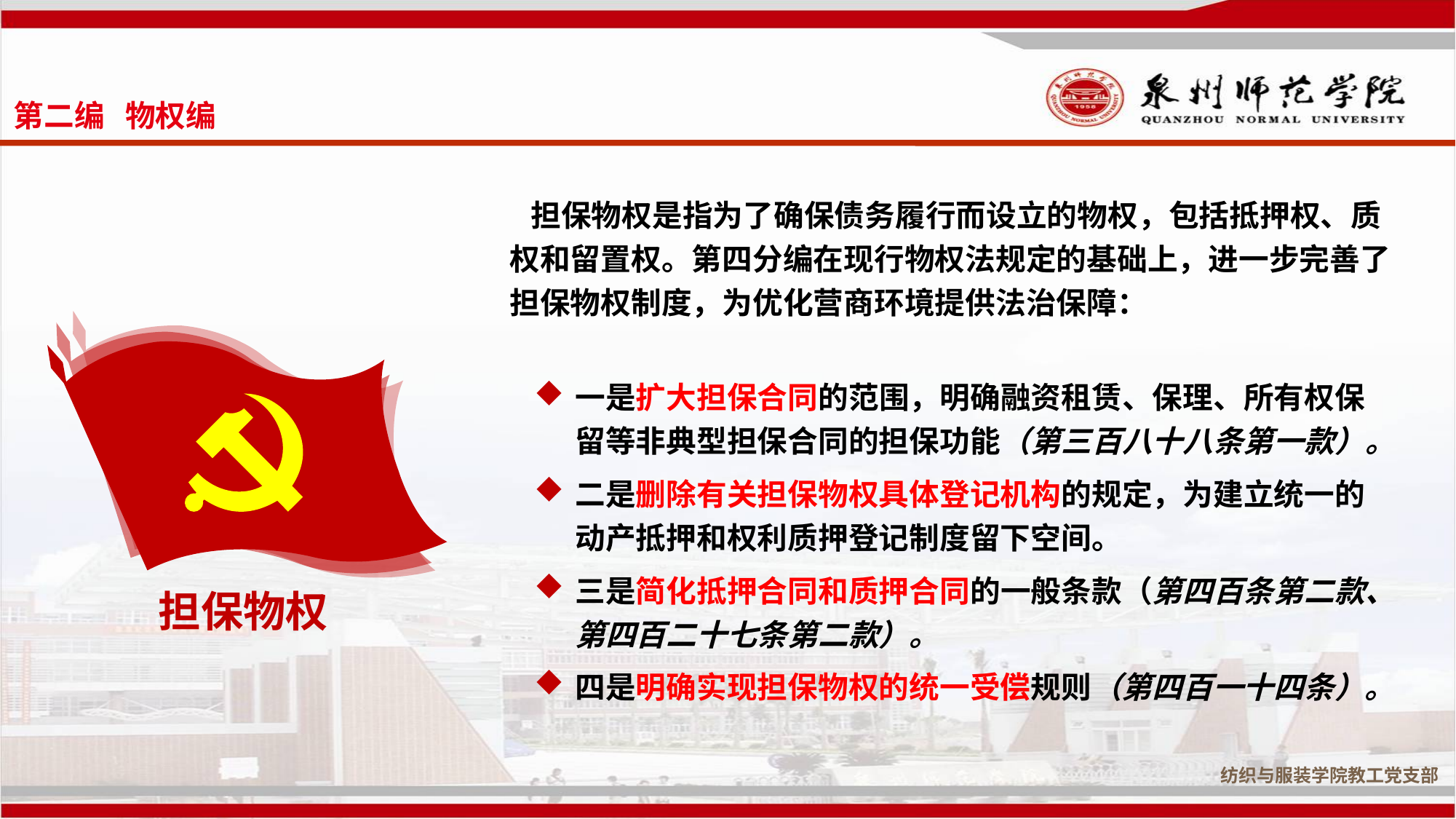

第二编   物权编
  担保物权是指为了确保债务履行而设立的物权，包括抵押权、质权和留置权。第四分编在现行物权法规定的基础上，进一步完善了担保物权制度，为优化营商环境提供法治保障：

担保物权
一是扩大担保合同的范围，明确融资租赁、保理、所有权保留等非典型担保合同的担保功能（第三百八十八条第一款）。
二是删除有关担保物权具体登记机构的规定，为建立统一的动产抵押和权利质押登记制度留下空间。
三是简化抵押合同和质押合同的一般条款（第四百条第二款、第四百二十七条第二款）。
四是明确实现担保物权的统一受偿规则（第四百一十四条）。
纺织与服装学院教工党支部